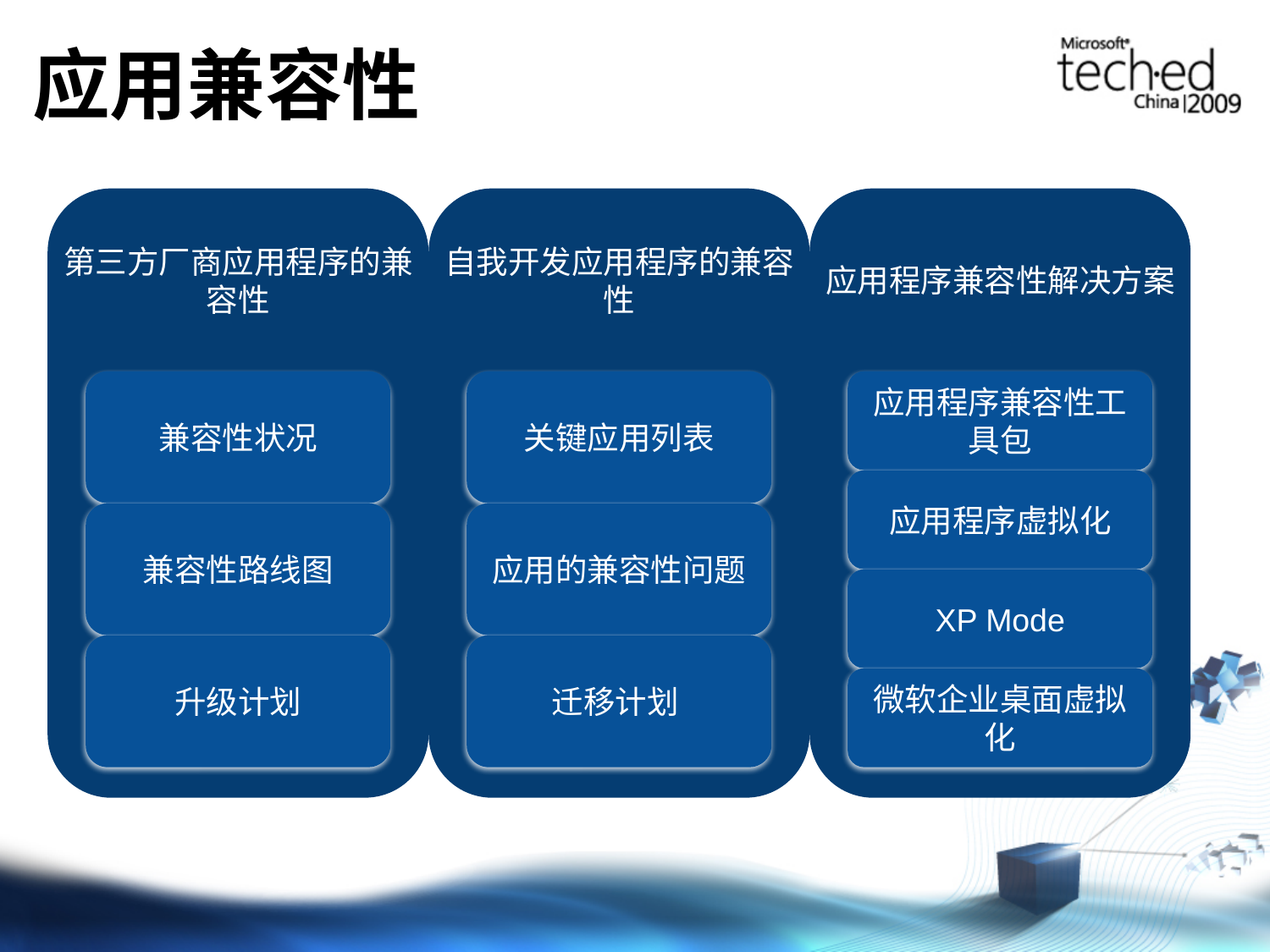

# 应用兼容性
第三方厂商应用程序的兼容性
兼容性状况
兼容性路线图
自我开发应用程序的兼容性
关键应用列表
应用的兼容性问题
迁移计划
升级计划
应用程序兼容性解决方案
应用程序虚拟化
应用程序兼容性工具包
XP Mode
微软企业桌面虚拟化